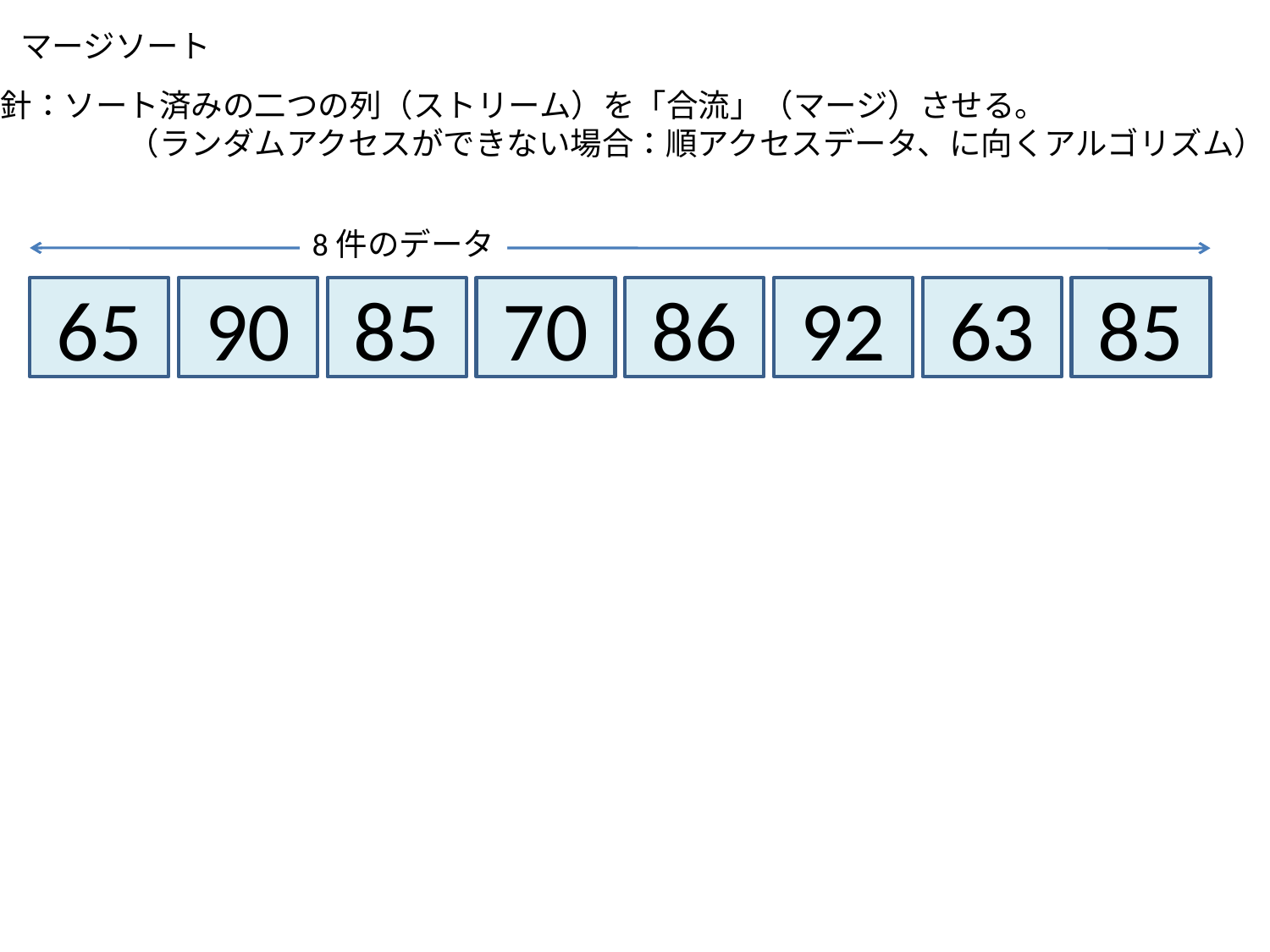

マージソート
解の方針：ソート済みの二つの列（ストリーム）を「合流」（マージ）させる。
　　　　　　　（ランダムアクセスができない場合：順アクセスデータ、に向くアルゴリズム）
8件のデータ
65
90
85
70
86
92
63
85